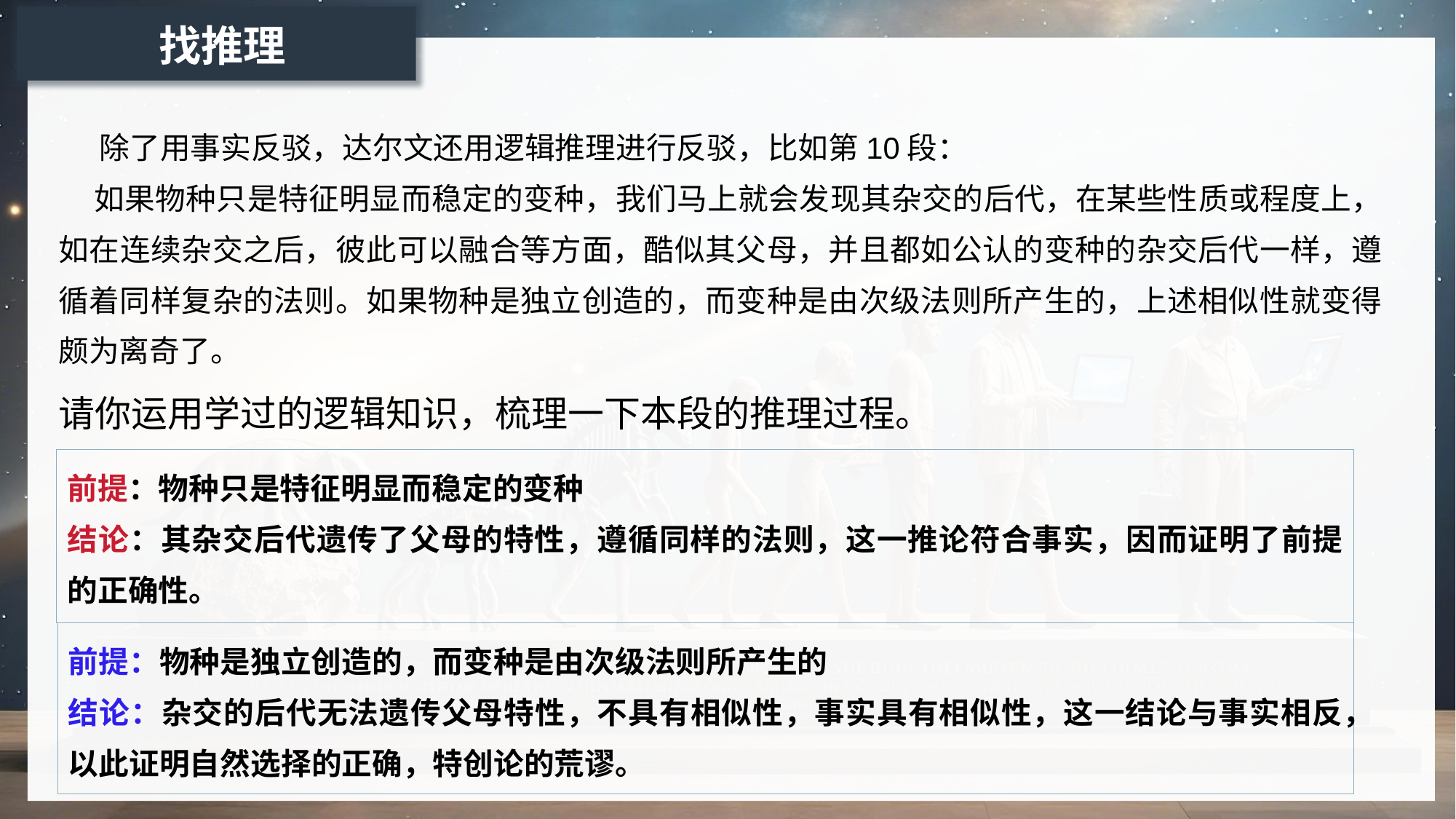

找推理

     除了用事实反驳，达尔文还用逻辑推理进行反驳，比如第10段：
    如果物种只是特征明显而稳定的变种，我们马上就会发现其杂交的后代，在某些性质或程度上，如在连续杂交之后，彼此可以融合等方面，酷似其父母，并且都如公认的变种的杂交后代一样，遵循着同样复杂的法则。如果物种是独立创造的，而变种是由次级法则所产生的，上述相似性就变得颇为离奇了。
请你运用学过的逻辑知识，梳理一下本段的推理过程。
前提：物种只是特征明显而稳定的变种
结论：其杂交后代遗传了父母的特性，遵循同样的法则，这一推论符合事实，因而证明了前提的正确性。

前提：物种是独立创造的，而变种是由次级法则所产生的
结论：杂交的后代无法遗传父母特性，不具有相似性，事实具有相似性，这一结论与事实相反，以此证明自然选择的正确，特创论的荒谬。